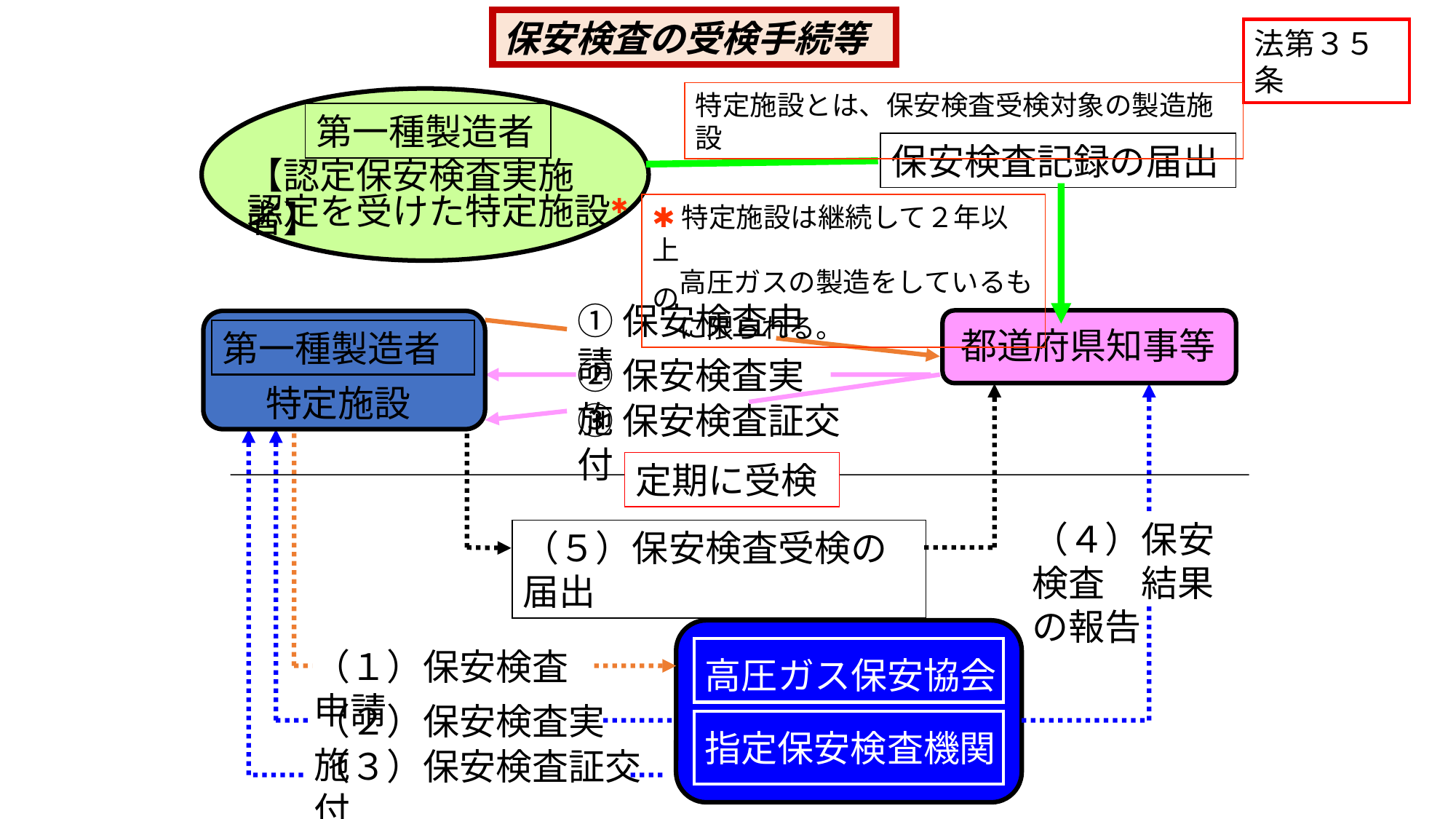

保安検査の受検手続等
法第３５条
特定施設とは、保安検査受検対象の製造施設

第一種製造者
保安検査記録の届出
【認定保安検査実施者】

認定を受けた特定施設✱

✱特定施設は継続して２年以上
　高圧ガスの製造をしているもの
　に限られる。
①保安検査申請

都道府県知事等

第一種製造者

②保安検査実施

特定施設

③保安検査証交付

定期に受検

（４）保安検査　結果の報告
（５）保安検査受検の届出

高圧ガス保安協会

指定保安検査機関
（１）保安検査申請

（２）保安検査実施

（３）保安検査証交付